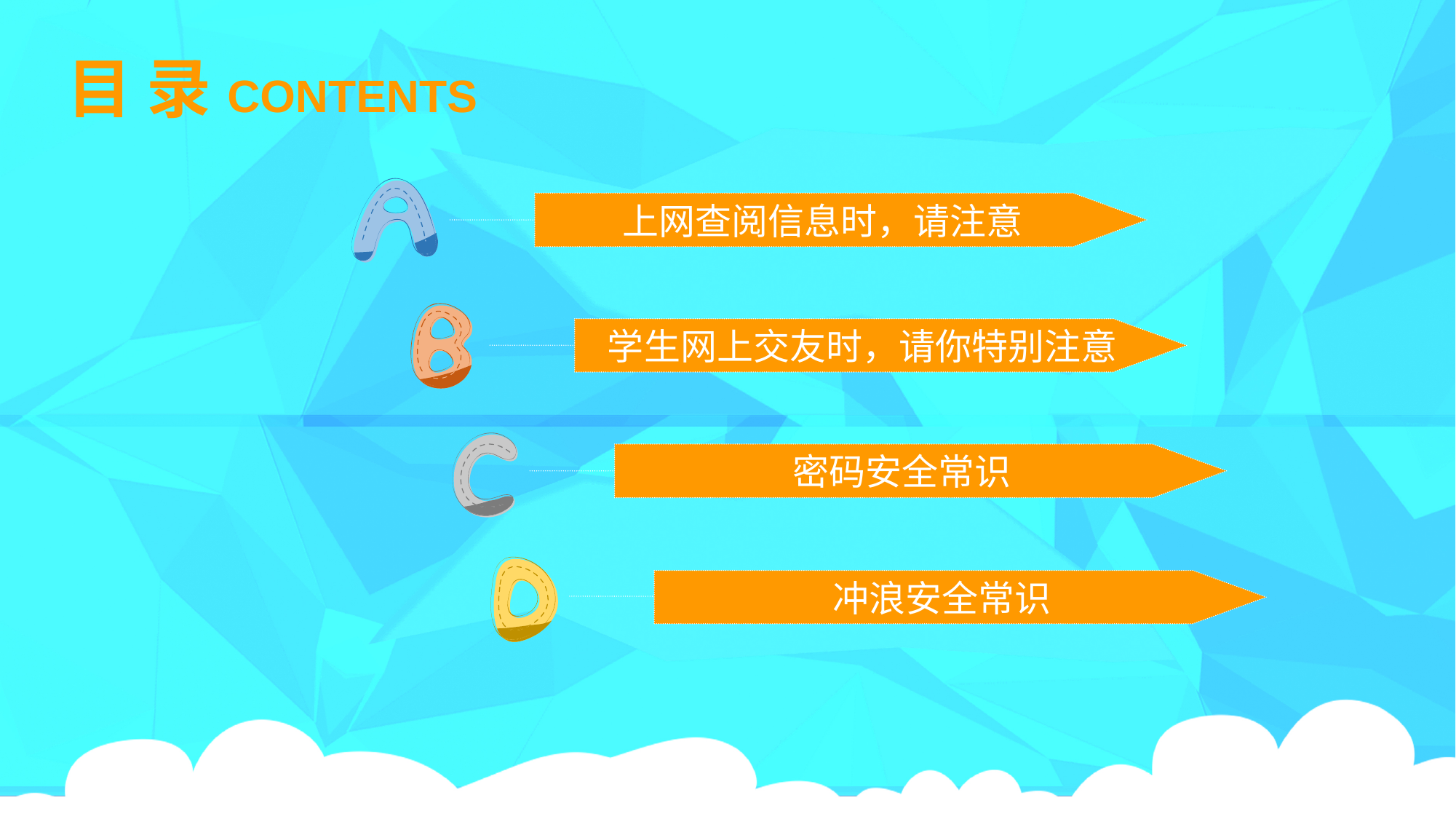

目 录CONTENTS

上网查阅信息时，请注意

学生网上交友时，请你特别注意

密码安全常识

冲浪安全常识